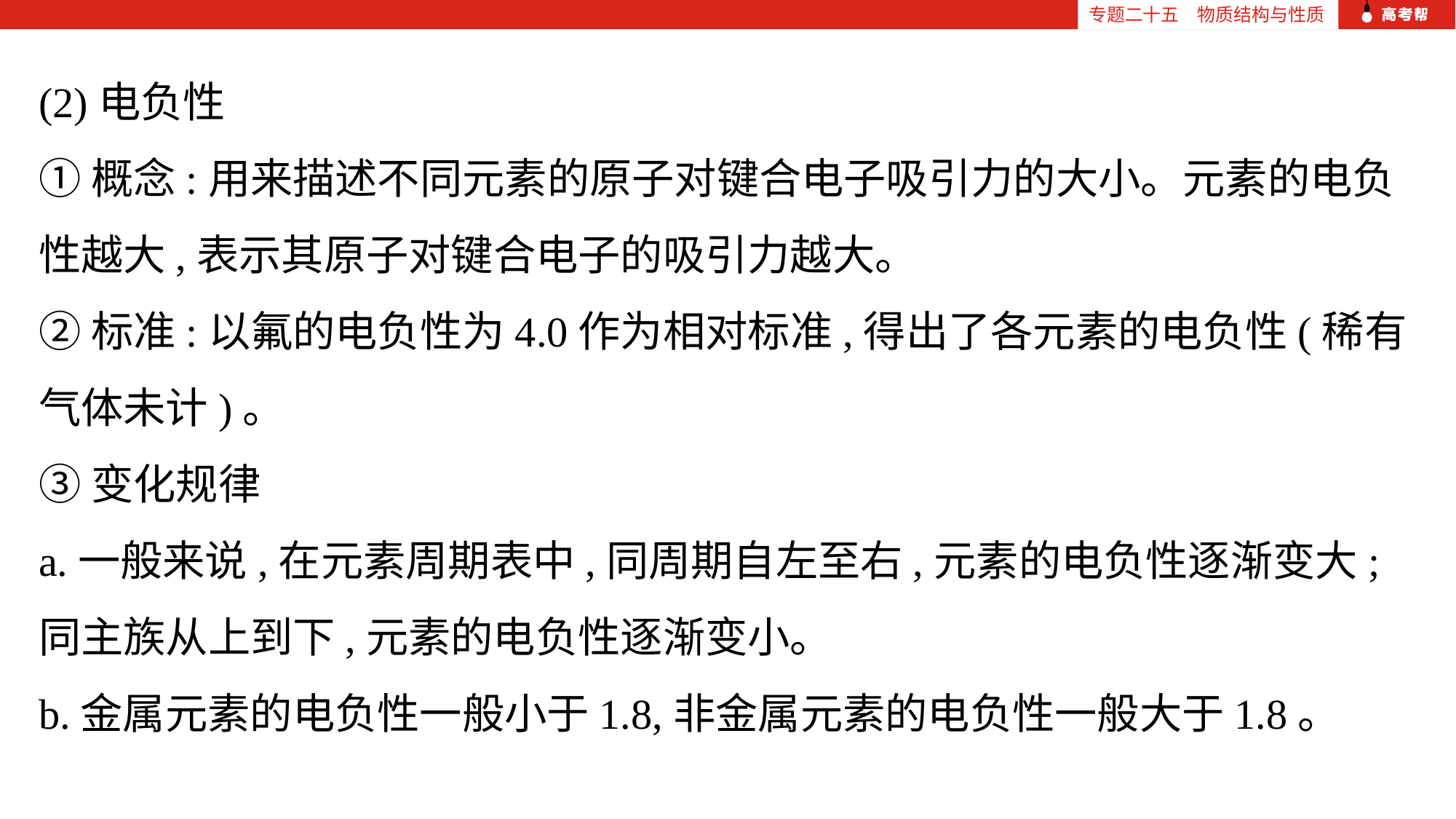

专题二十五　物质结构与性质
(2)电负性
①概念:用来描述不同元素的原子对键合电子吸引力的大小。元素的电负性越大,表示其原子对键合电子的吸引力越大。
②标准:以氟的电负性为4.0作为相对标准,得出了各元素的电负性(稀有气体未计)。
③变化规律
a.一般来说,在元素周期表中,同周期自左至右,元素的电负性逐渐变大;同主族从上到下,元素的电负性逐渐变小。
b.金属元素的电负性一般小于1.8,非金属元素的电负性一般大于1.8。